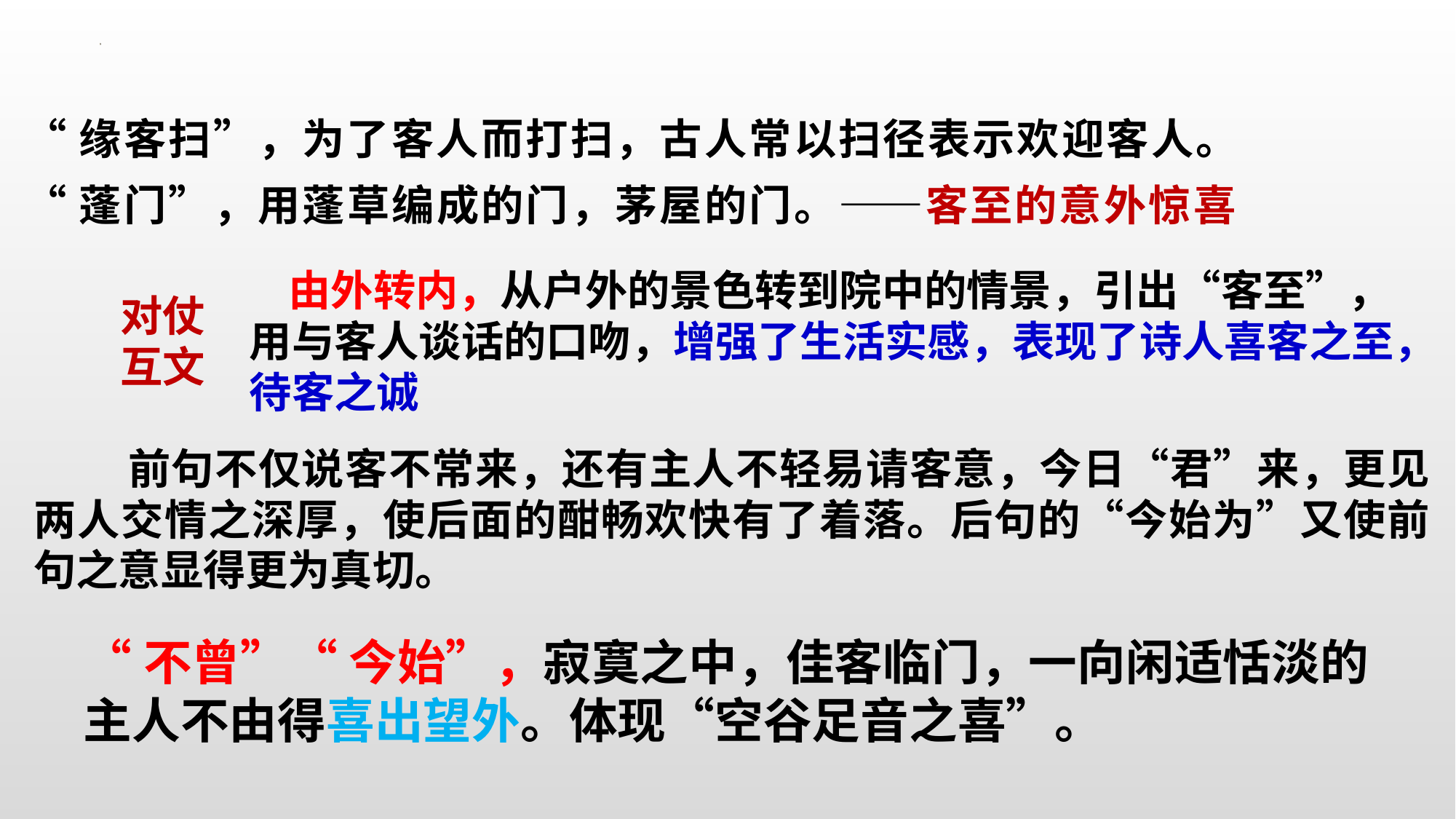

“缘客扫”，为了客人而打扫，古人常以扫径表示欢迎客人。
“蓬门”，用蓬草编成的门，茅屋的门。——客至的意外惊喜

   由外转内，从户外的景色转到院中的情景，引出“客至”，用与客人谈话的口吻，增强了生活实感，表现了诗人喜客之至，待客之诚
对仗
互文
 前句不仅说客不常来，还有主人不轻易请客意，今日“君”来，更见两人交情之深厚，使后面的酣畅欢快有了着落。后句的“今始为”又使前句之意显得更为真切。
“不曾”“ 今始”，寂寞之中，佳客临门，一向闲适恬淡的主人不由得喜出望外。体现“空谷足音之喜”。